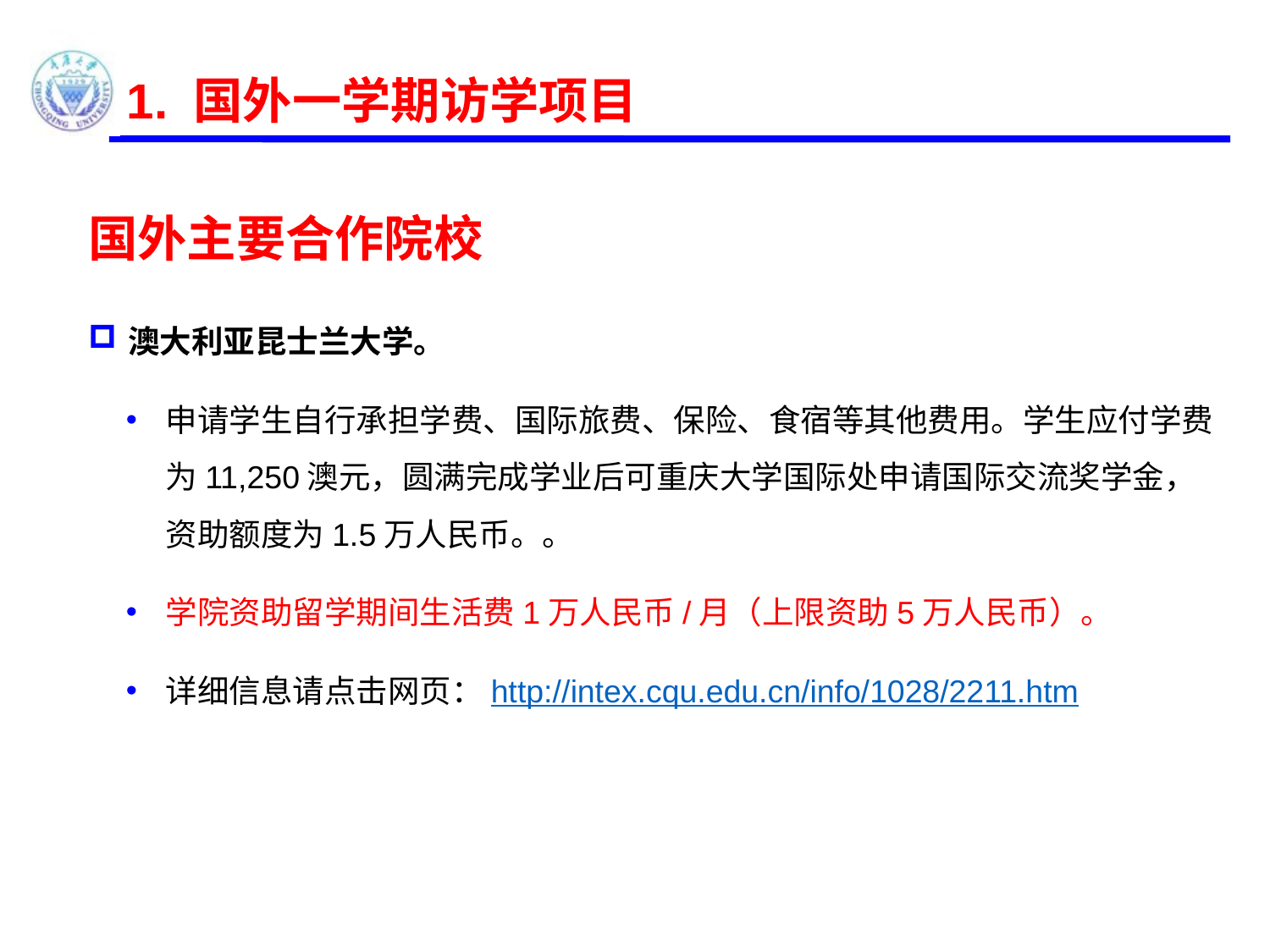

1. 国外一学期访学项目
国外主要合作院校
澳大利亚昆士兰大学。
申请学生自行承担学费、国际旅费、保险、食宿等其他费用。学生应付学费为11,250澳元，圆满完成学业后可重庆大学国际处申请国际交流奖学金，资助额度为1.5万人民币。。
学院资助留学期间生活费1万人民币/月（上限资助5万人民币）。
详细信息请点击网页：http://intex.cqu.edu.cn/info/1028/2211.htm